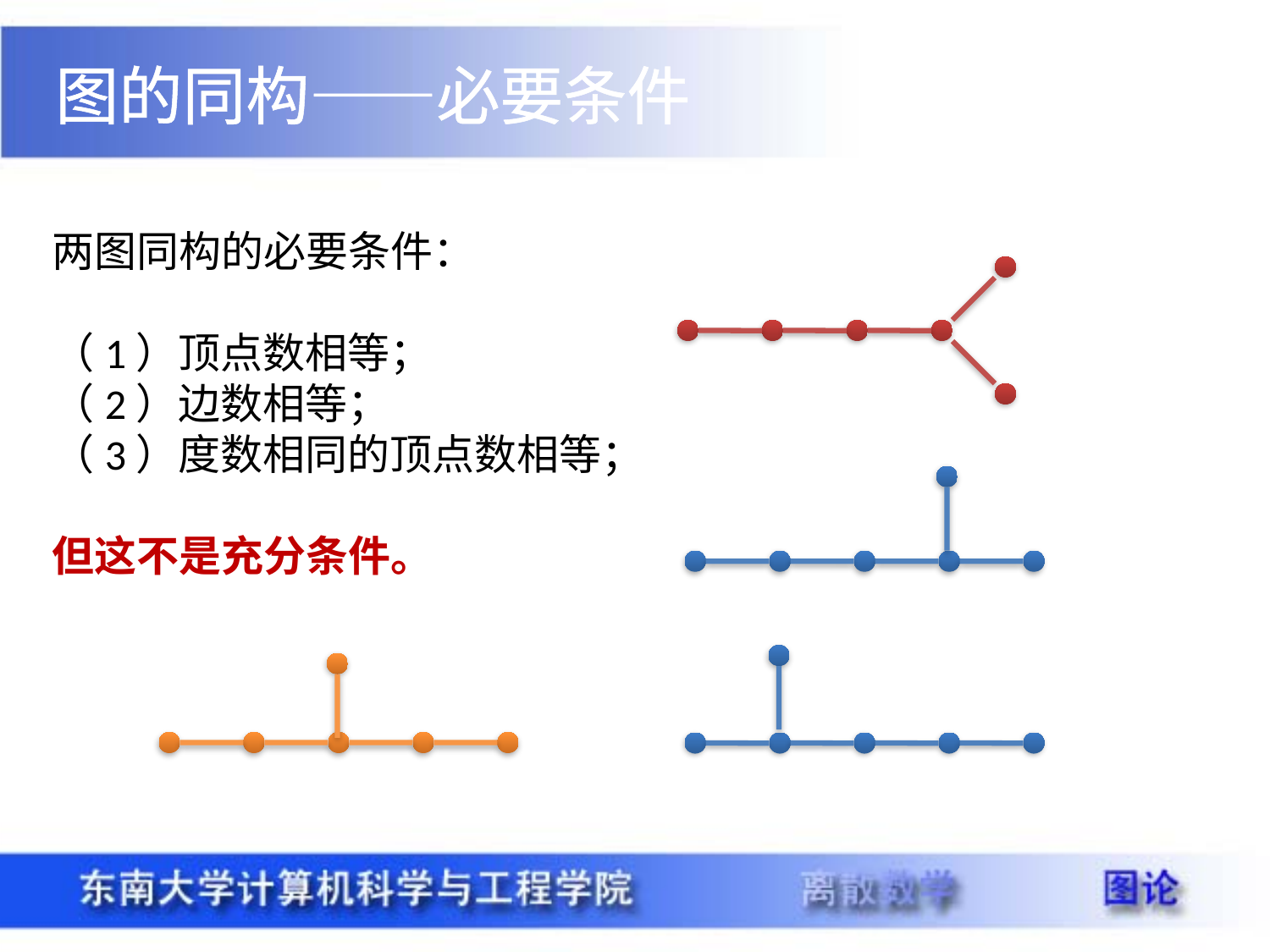

图的同构——必要条件
两图同构的必要条件：

（1）顶点数相等；
（2）边数相等；
（3）度数相同的顶点数相等；

但这不是充分条件。